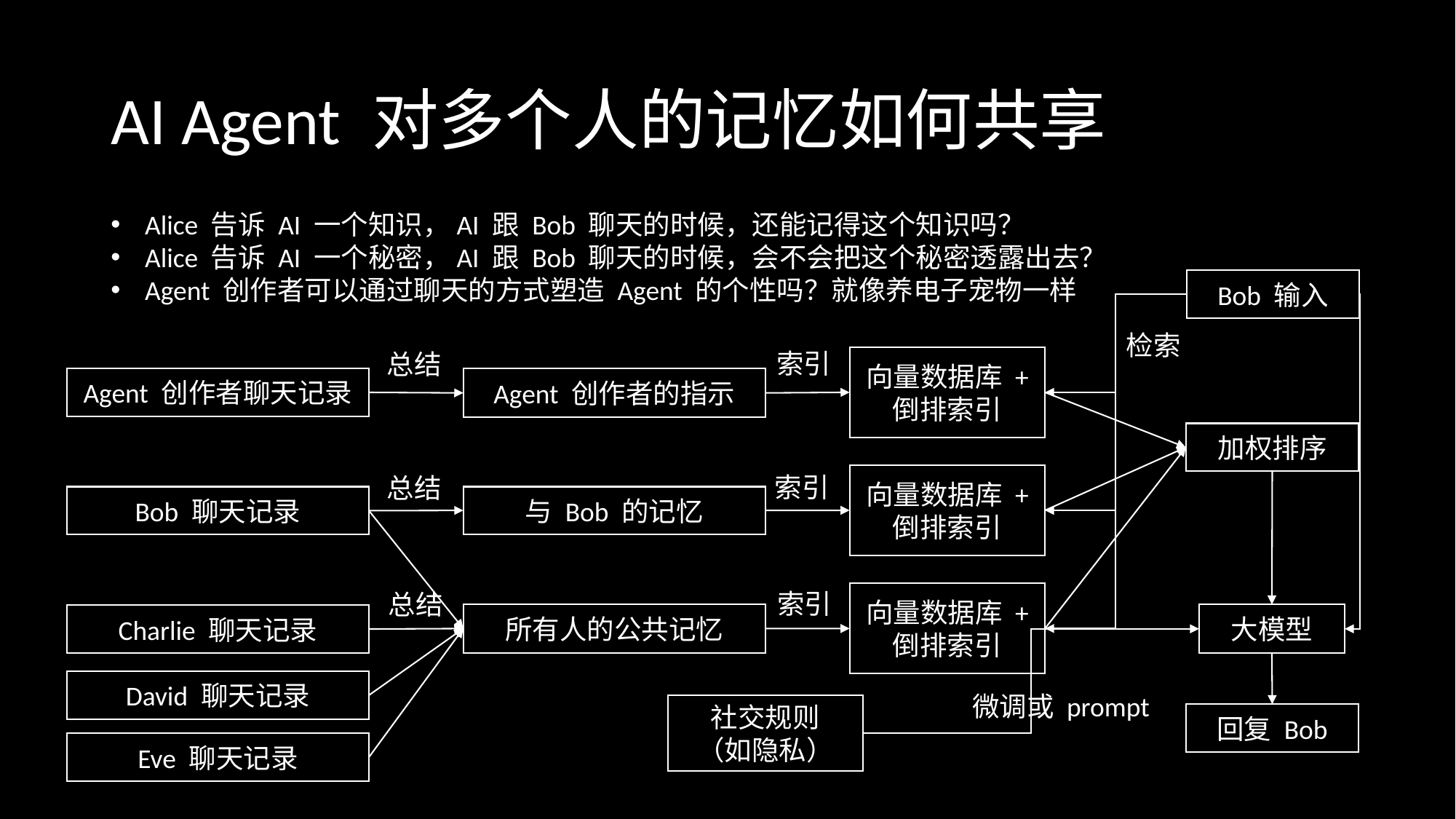

# AI Agent 对多个人的记忆如何共享
Alice 告诉 AI 一个知识，AI 跟 Bob 聊天的时候，还能记得这个知识吗？
Alice 告诉 AI 一个秘密，AI 跟 Bob 聊天的时候，会不会把这个秘密透露出去？
Agent 创作者可以通过聊天的方式塑造 Agent 的个性吗？就像养电子宠物一样
Bob 输入
检索
索引
总结
向量数据库 + 倒排索引
Agent 创作者聊天记录
Agent 创作者的指示
加权排序
索引
向量数据库 + 倒排索引
总结
Bob 聊天记录
与 Bob 的记忆
索引
总结
向量数据库 + 倒排索引
所有人的公共记忆
大模型
Charlie 聊天记录
David 聊天记录
微调或 prompt
社交规则
（如隐私）
回复 Bob
Eve 聊天记录